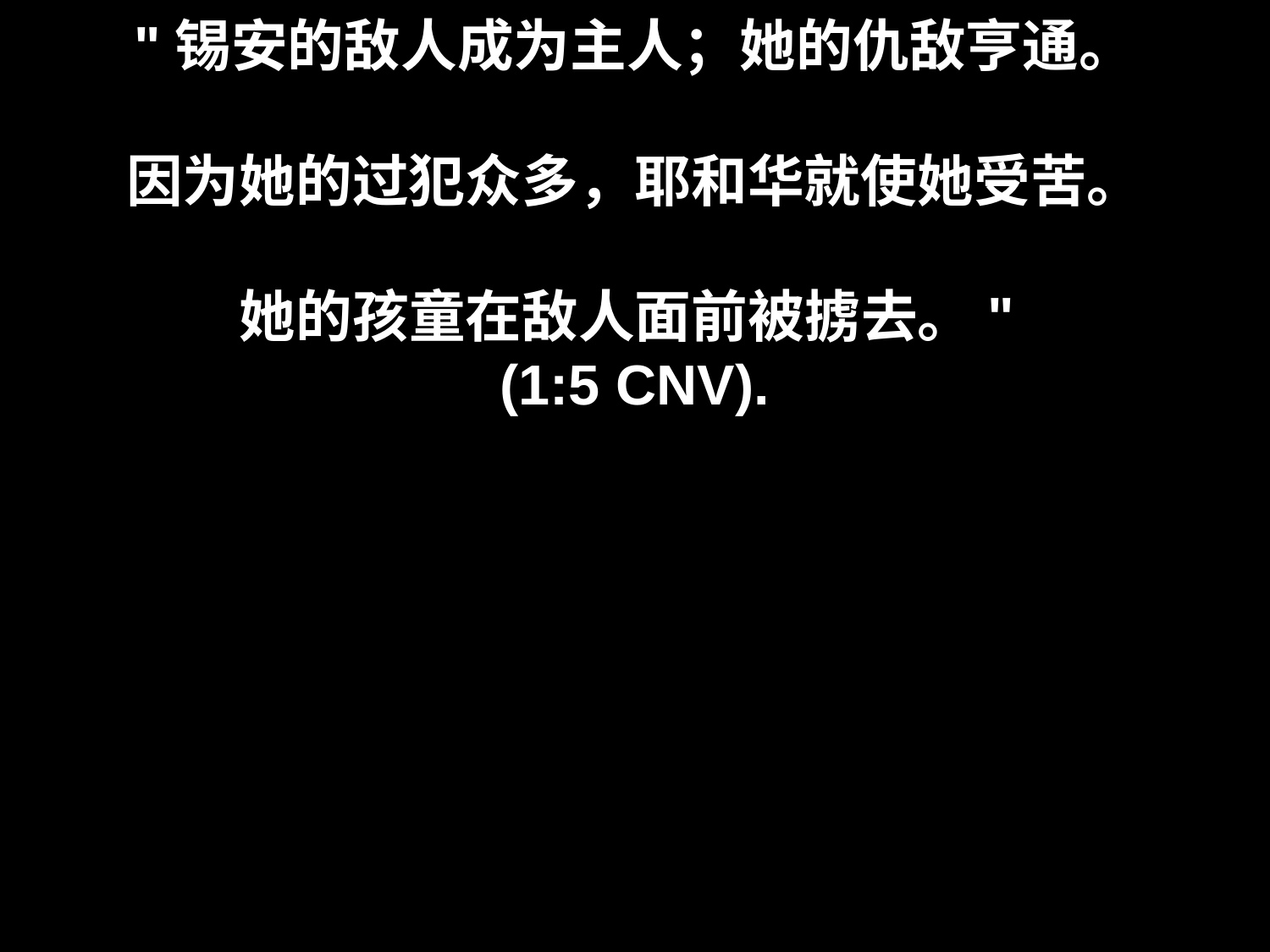

# "锡安的敌人成为主人；她的仇敌亨通。 因为她的过犯众多，耶和华就使她受苦。 她的孩童在敌人面前被掳去。" (1:5 CNV).